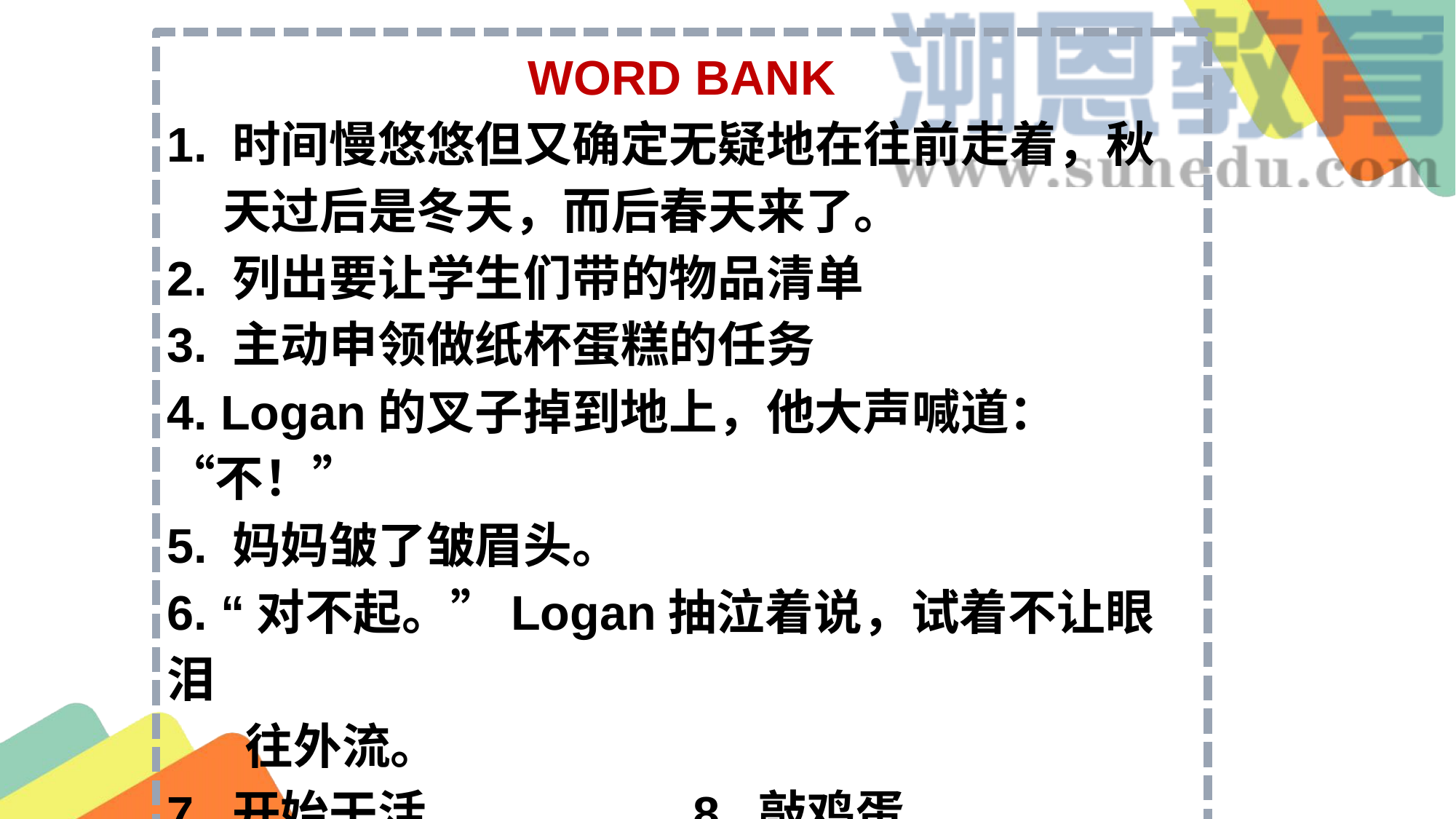

WORD BANK
1. 时间慢悠悠但又确定无疑地在往前走着，秋
    天过后是冬天，而后春天来了。
2. 列出要让学生们带的物品清单
3. 主动申领做纸杯蛋糕的任务
4. Logan的叉子掉到地上，他大声喊道：“不！”
5. 妈妈皱了皱眉头。
6. “对不起。”Logan抽泣着说，试着不让眼泪
      往外流。
7. 开始干活                       8. 敲鸡蛋
9. 用汤匙舀(单词)           10. 拿出